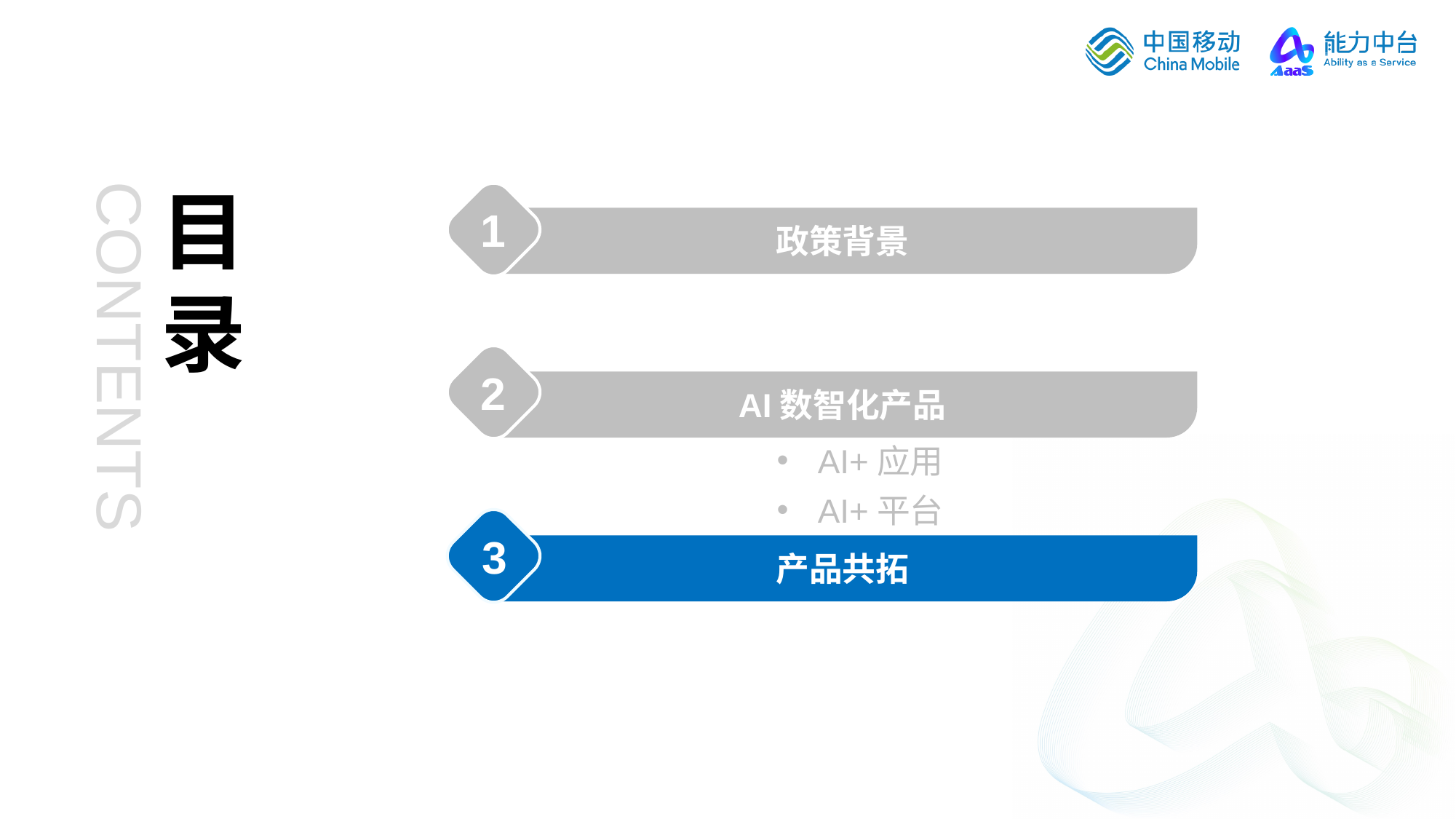

1
政策背景

2
AI数智化产品
AI+应用
AI+平台

3
产品共拓